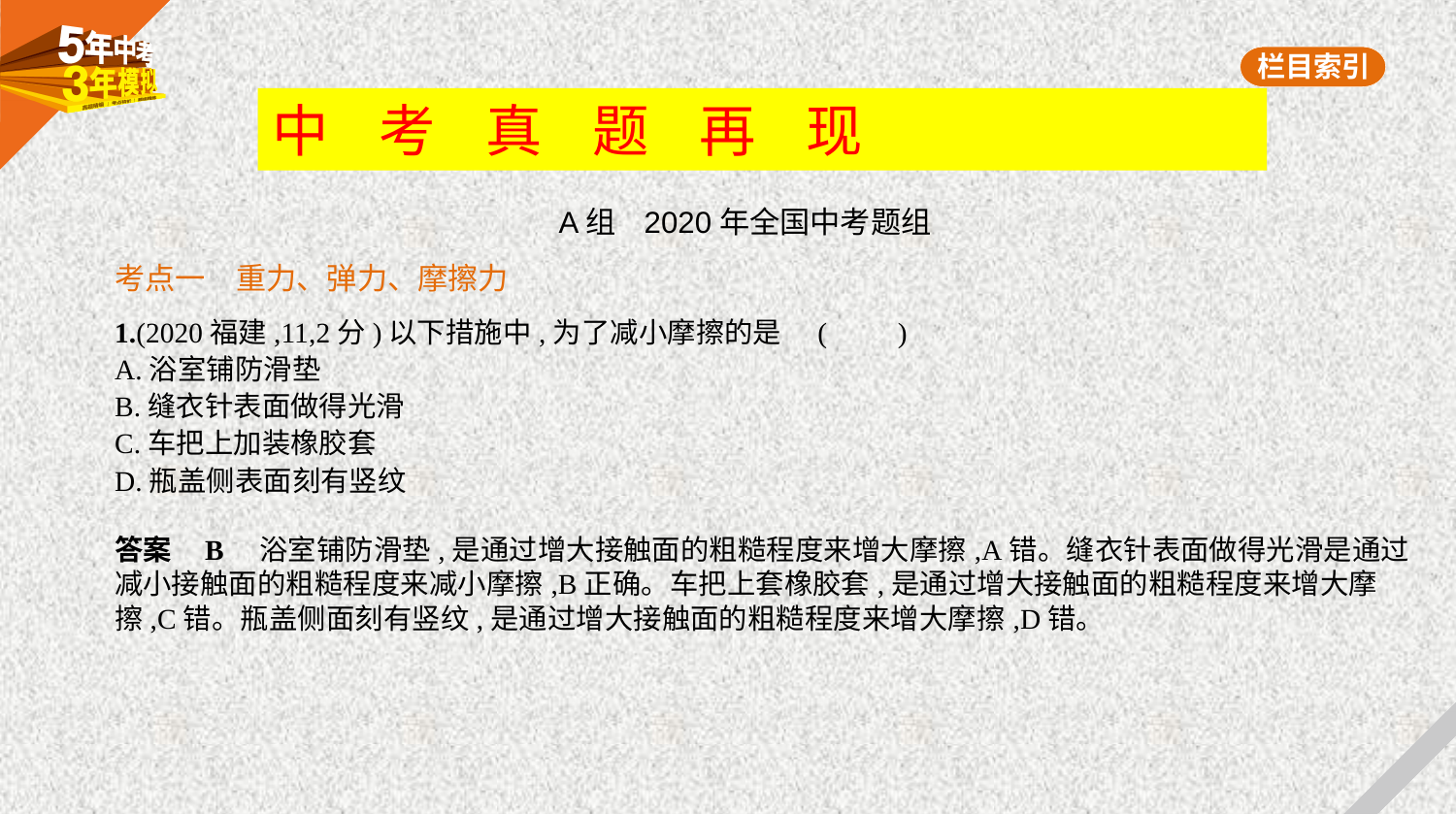

中    考    真    题    再    现
A组   2020年全国中考题组
考点一　重力、弹力、摩擦力
1.(2020福建,11,2分)以下措施中,为了减小摩擦的是 (　　)
A.浴室铺防滑垫
B.缝衣针表面做得光滑
C.车把上加装橡胶套
D.瓶盖侧表面刻有竖纹
答案    B　浴室铺防滑垫,是通过增大接触面的粗糙程度来增大摩擦,A错。缝衣针表面做得光滑是通过
减小接触面的粗糙程度来减小摩擦,B正确。车把上套橡胶套,是通过增大接触面的粗糙程度来增大摩
擦,C错。瓶盖侧面刻有竖纹,是通过增大接触面的粗糙程度来增大摩擦,D错。